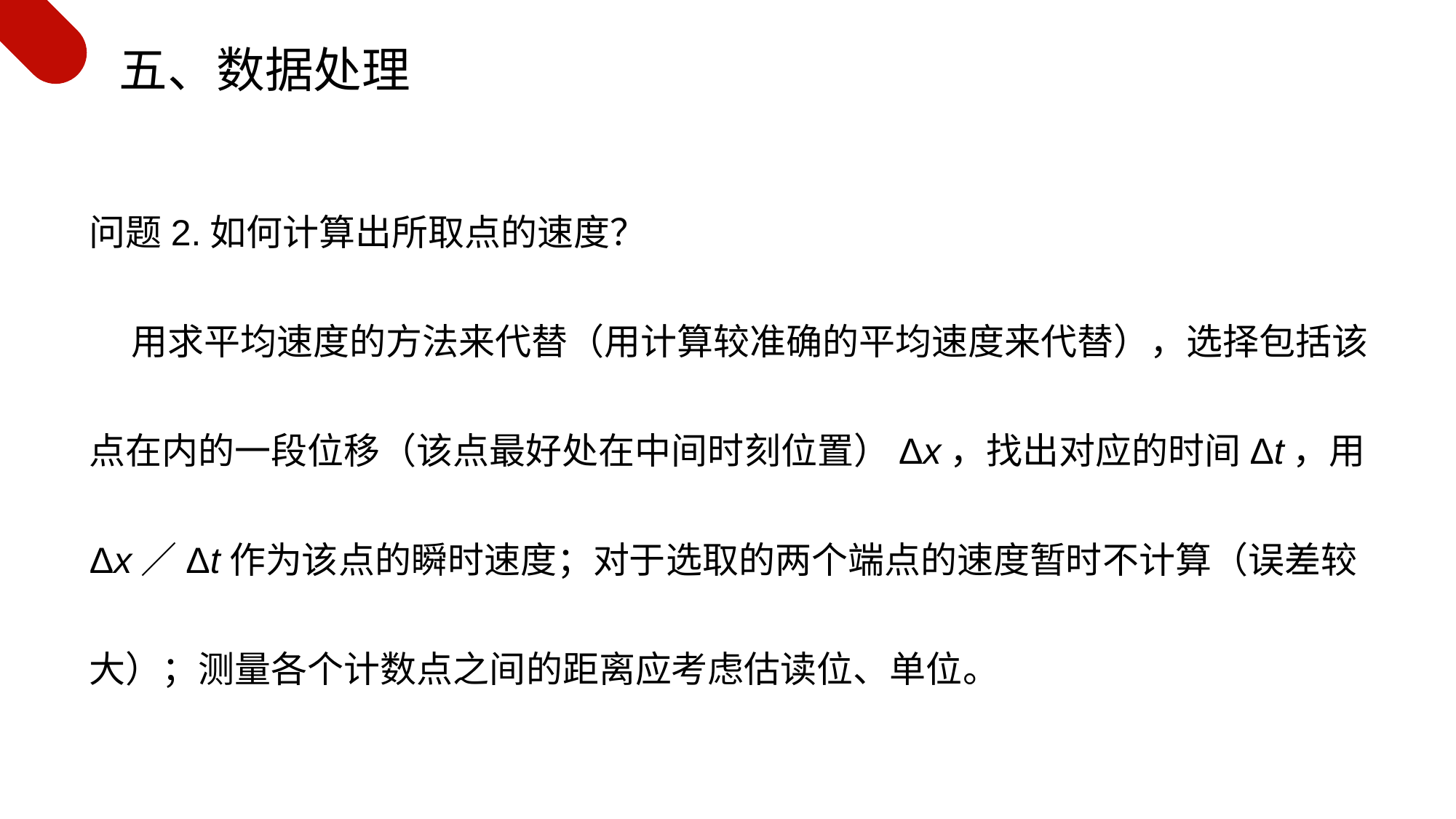

五、数据处理
问题2.如何计算出所取点的速度？
    用求平均速度的方法来代替（用计算较准确的平均速度来代替），选择包括该点在内的一段位移（该点最好处在中间时刻位置）Δx，找出对应的时间Δt，用Δx／Δt作为该点的瞬时速度；对于选取的两个端点的速度暂时不计算（误差较大）；测量各个计数点之间的距离应考虑估读位、单位。